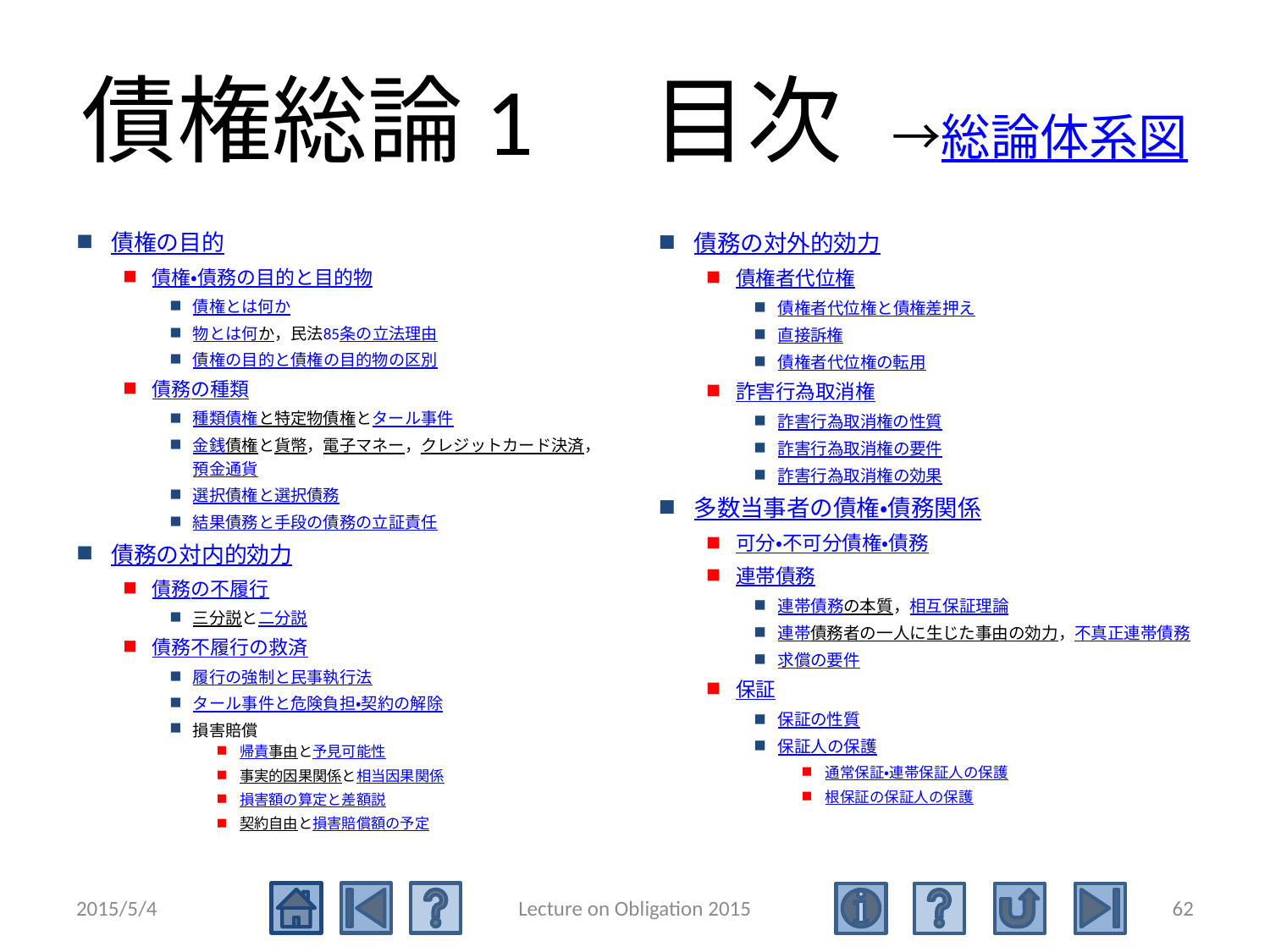

# 債権総論1　目次　→総論体系図
債権の目的
債権・債務の目的と目的物
債権とは何か
物とは何か，民法85条の立法理由
債権の目的と債権の目的物の区別
債務の種類
種類債権と特定物債権とタール事件
金銭債権と貨幣，電子マネー，クレジットカード決済，預金通貨
選択債権と選択債務
結果債務と手段の債務の立証責任
債務の対内的効力
債務の不履行
三分説と二分説
債務不履行の救済
履行の強制と民事執行法
タール事件と危険負担・契約の解除
損害賠償
帰責事由と予見可能性
事実的因果関係と相当因果関係
損害額の算定と差額説
契約自由と損害賠償額の予定
債務の対外的効力
債権者代位権
債権者代位権と債権差押え
直接訴権
債権者代位権の転用
詐害行為取消権
詐害行為取消権の性質
詐害行為取消権の要件
詐害行為取消権の効果
多数当事者の債権・債務関係
可分・不可分債権・債務
連帯債務
連帯債務の本質，相互保証理論
連帯債務者の一人に生じた事由の効力，不真正連帯債務
求償の要件
保証
保証の性質
保証人の保護
通常保証・連帯保証人の保護
根保証の保証人の保護
2015/5/4
Lecture on Obligation 2015
62